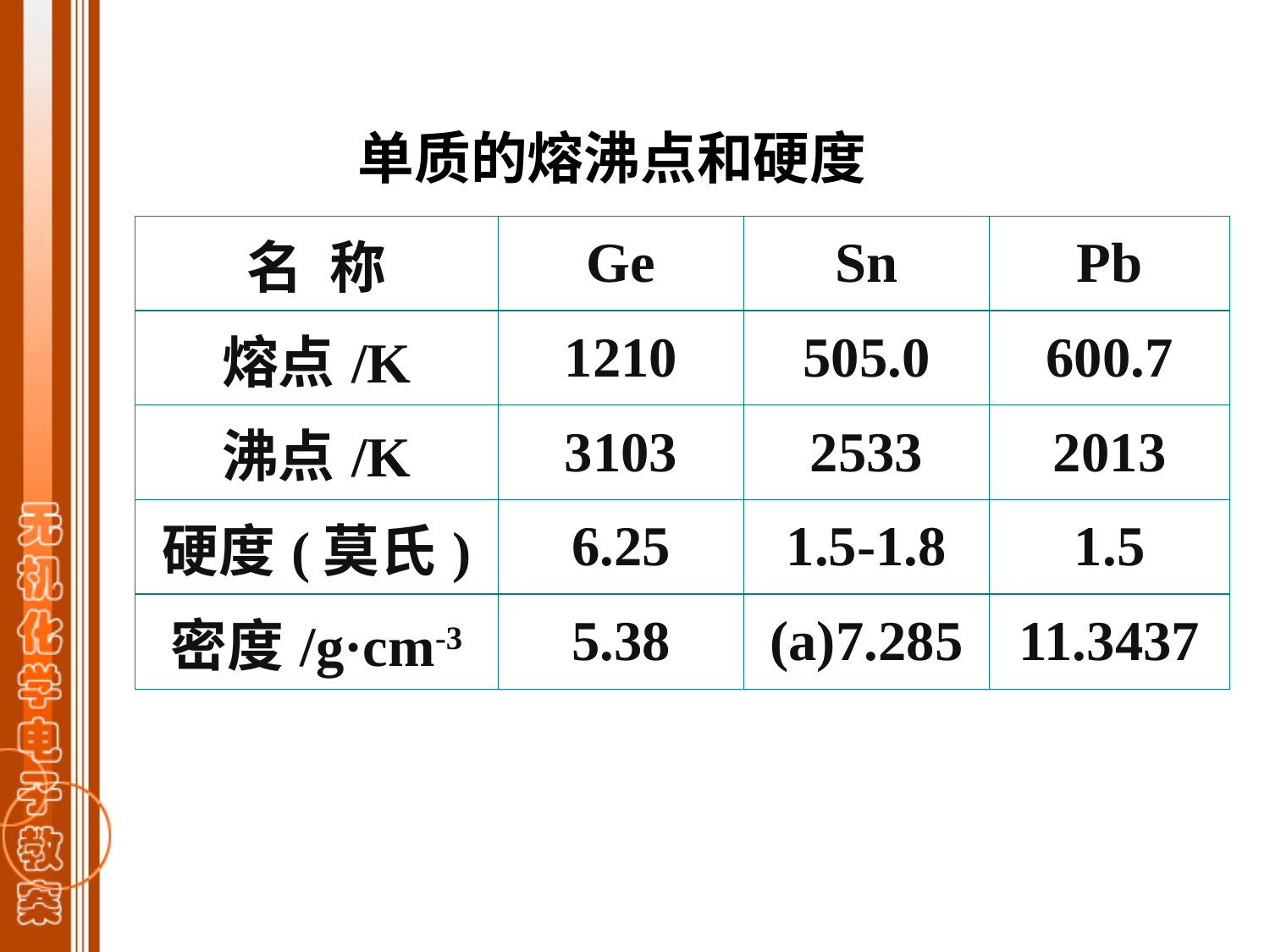

单质的熔沸点和硬度
| 名  称 | Ge | Sn | Pb |
| --- | --- | --- | --- |
| 熔点/K | 1210 | 505.0 | 600.7 |
| 沸点/K | 3103 | 2533 | 2013 |
| 硬度(莫氏) | 6.25 | 1.5-1.8 | 1.5 |
| 密度/g·cm-3 | 5.38 | (a)7.285 | 11.3437 |
81